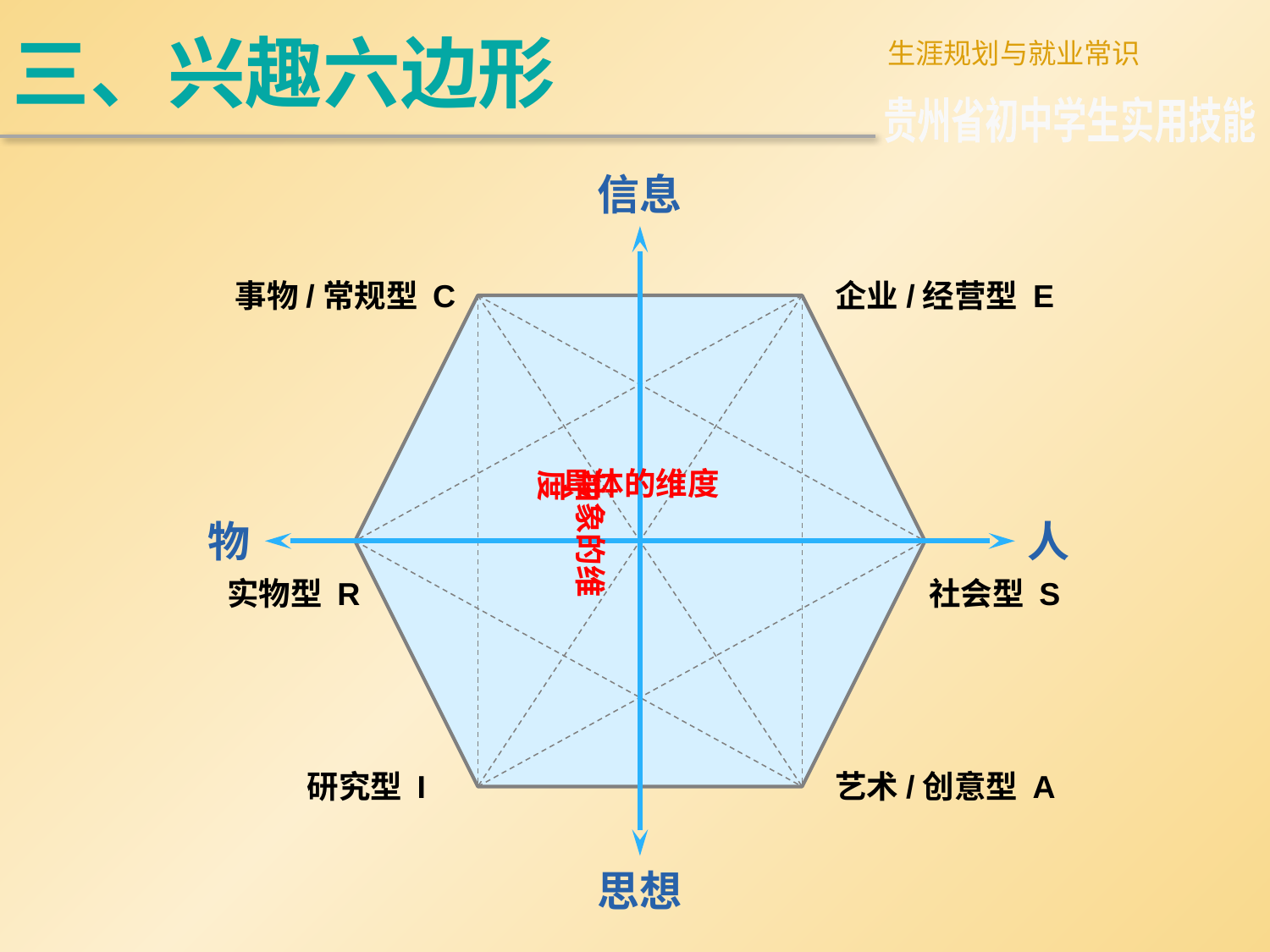

三、兴趣六边形
生涯规划与就业常识
贵州省初中学生实用技能
信息
事物/常规型 C
企业/经营型 E

具体的维度
抽象的维度
物
人
实物型 R
社会型 S
研究型 I
艺术/创意型 A
思想